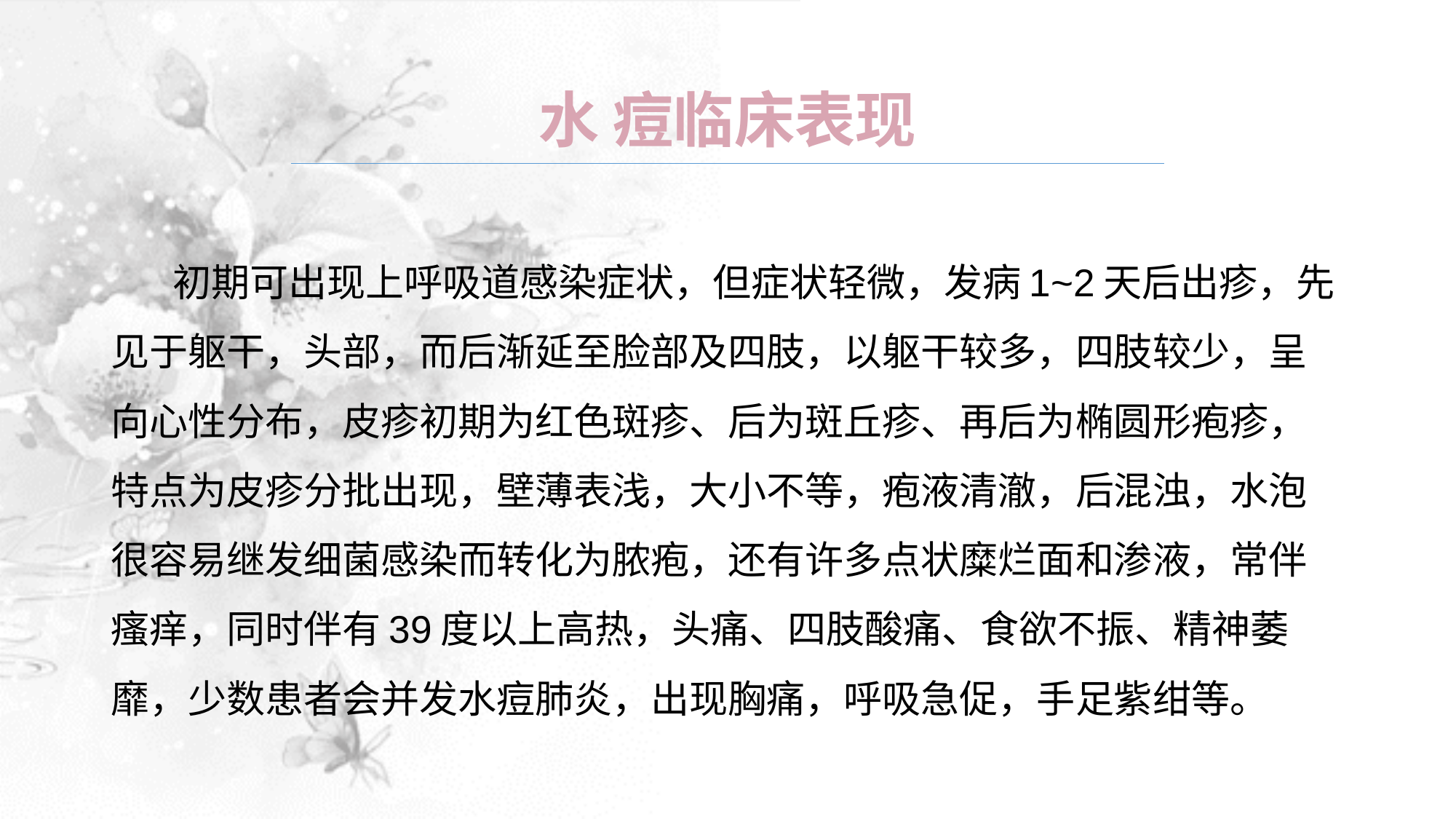

# 水 痘临床表现
         初期可出现上呼吸道感染症状，但症状轻微，发病1~2天后出疹，先见于躯干，头部，而后渐延至脸部及四肢，以躯干较多，四肢较少，呈向心性分布，皮疹初期为红色斑疹、后为斑丘疹、再后为椭圆形疱疹，特点为皮疹分批出现，壁薄表浅，大小不等，疱液清澈，后混浊，水泡很容易继发细菌感染而转化为脓疱，还有许多点状糜烂面和渗液，常伴瘙痒，同时伴有39度以上高热，头痛、四肢酸痛、食欲不振、精神萎靡，少数患者会并发水痘肺炎，出现胸痛，呼吸急促，手足紫绀等。